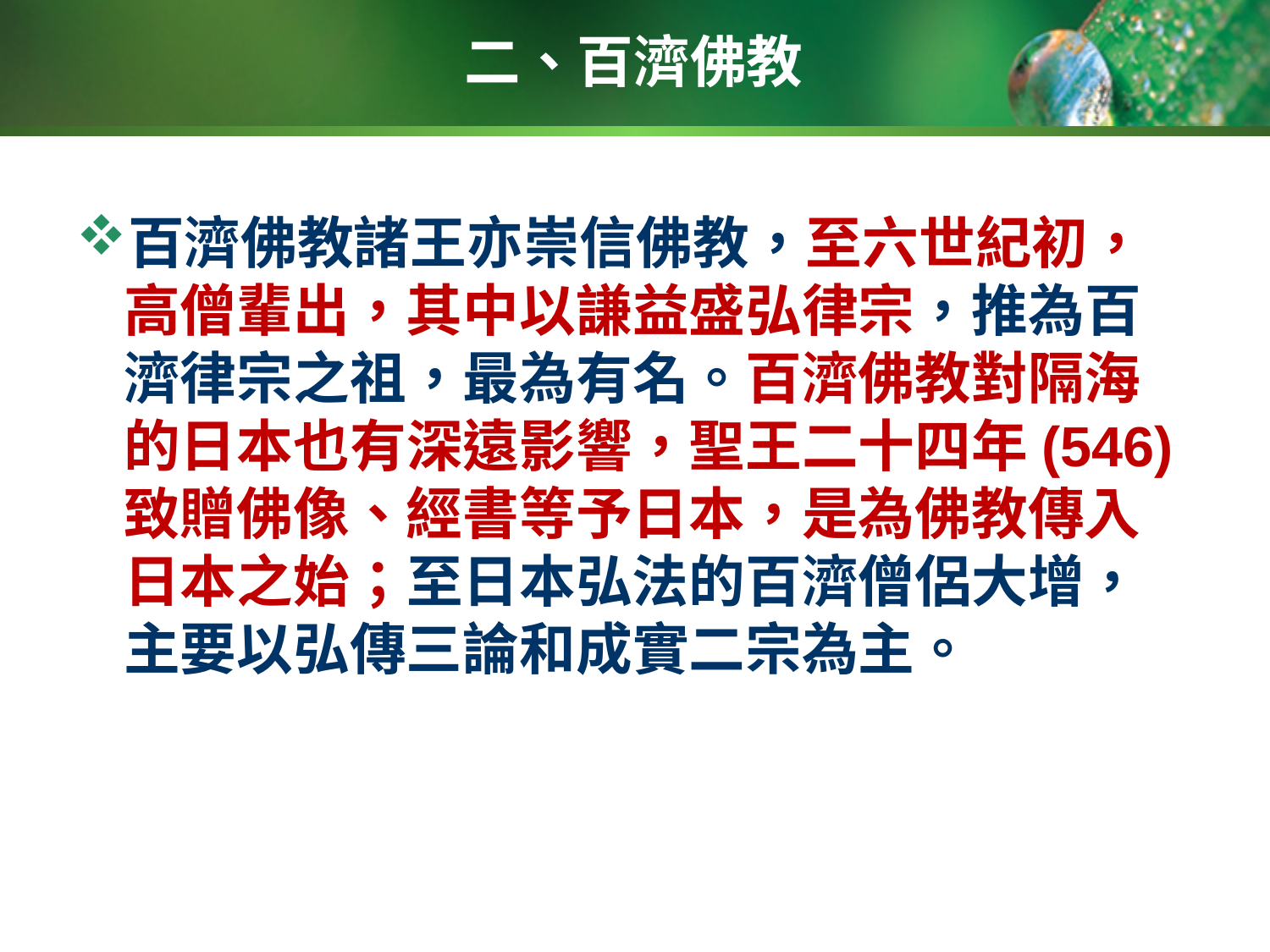

# 二、百濟佛教
百濟佛教諸王亦崇信佛教，至六世紀初，高僧輩出，其中以謙益盛弘律宗，推為百濟律宗之祖，最為有名。百濟佛教對隔海的日本也有深遠影響，聖王二十四年(546)致贈佛像、經書等予日本，是為佛教傳入日本之始；至日本弘法的百濟僧侶大增，主要以弘傳三論和成實二宗為主。